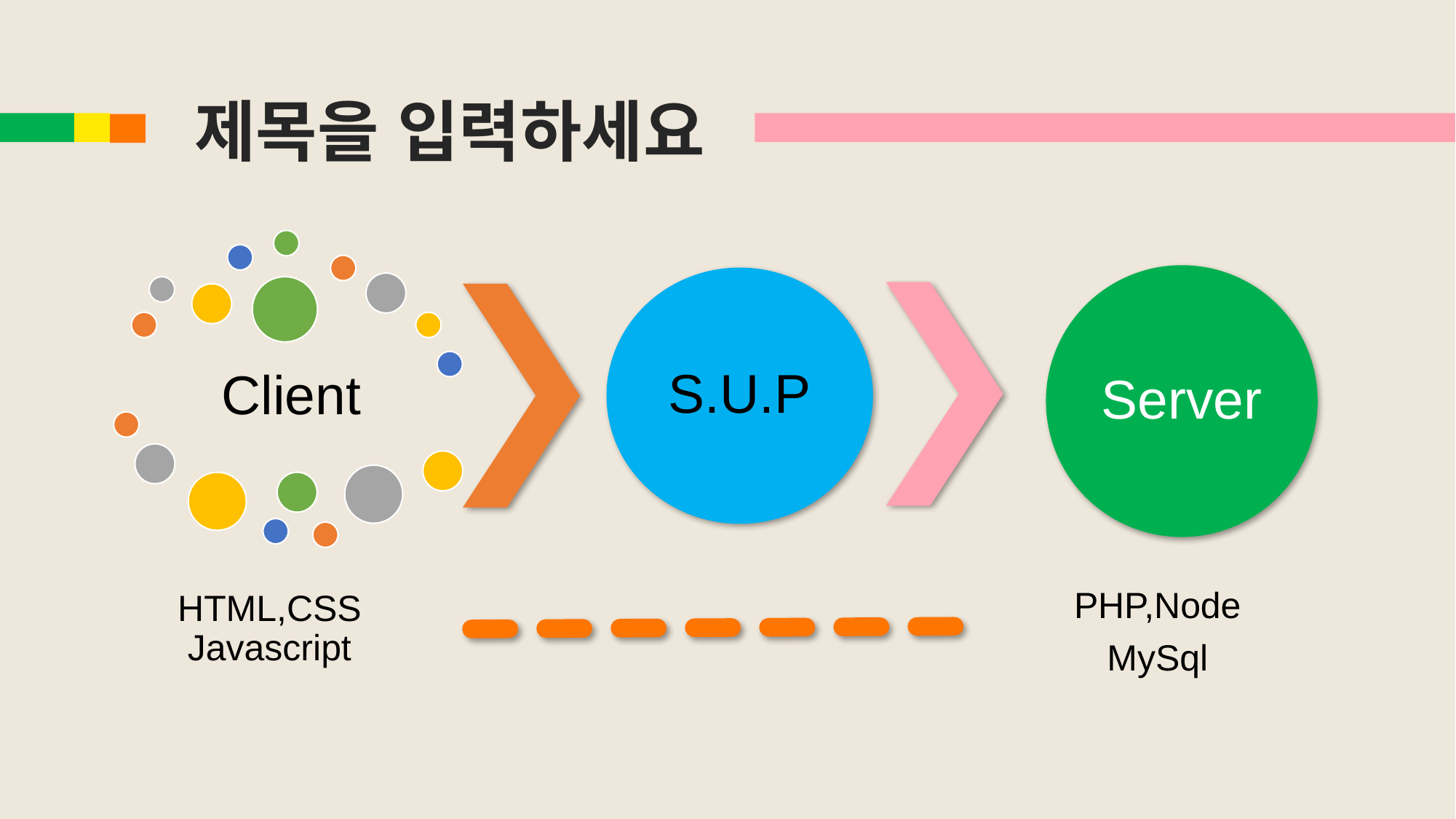

제목을 입력하세요

Client
HTML,CSS Javascript
S.U.P
PHP,Node
MySql
Server